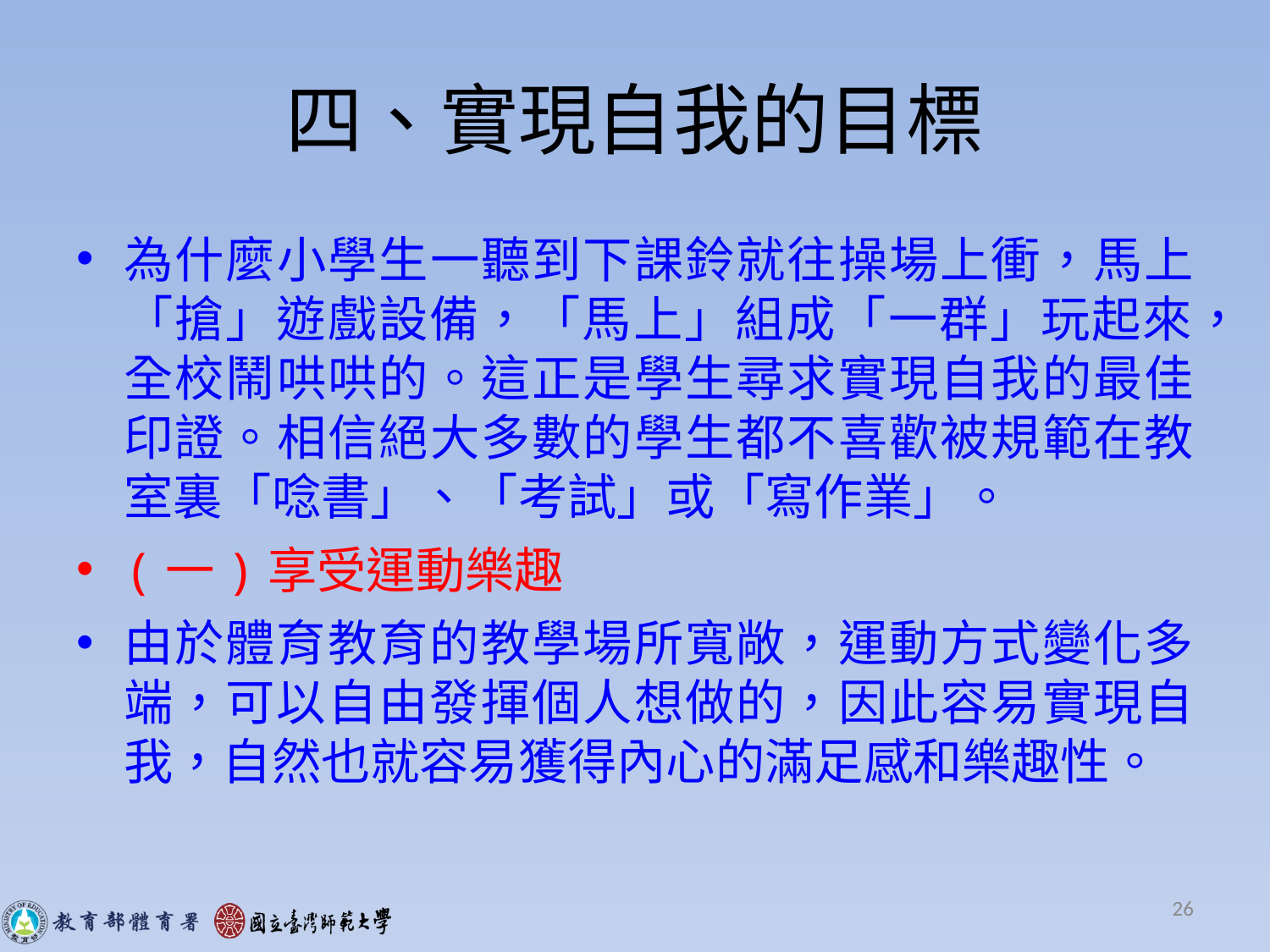

# 四、實現自我的目標
為什麼小學生一聽到下課鈴就往操場上衝，馬上「搶」遊戲設備，「馬上」組成「一群」玩起來，全校鬧哄哄的。這正是學生尋求實現自我的最佳印證。相信絕大多數的學生都不喜歡被規範在教室裏「唸書」、「考試」或「寫作業」。
(一)享受運動樂趣
由於體育教育的教學場所寬敞，運動方式變化多端，可以自由發揮個人想做的，因此容易實現自我，自然也就容易獲得內心的滿足感和樂趣性。
26